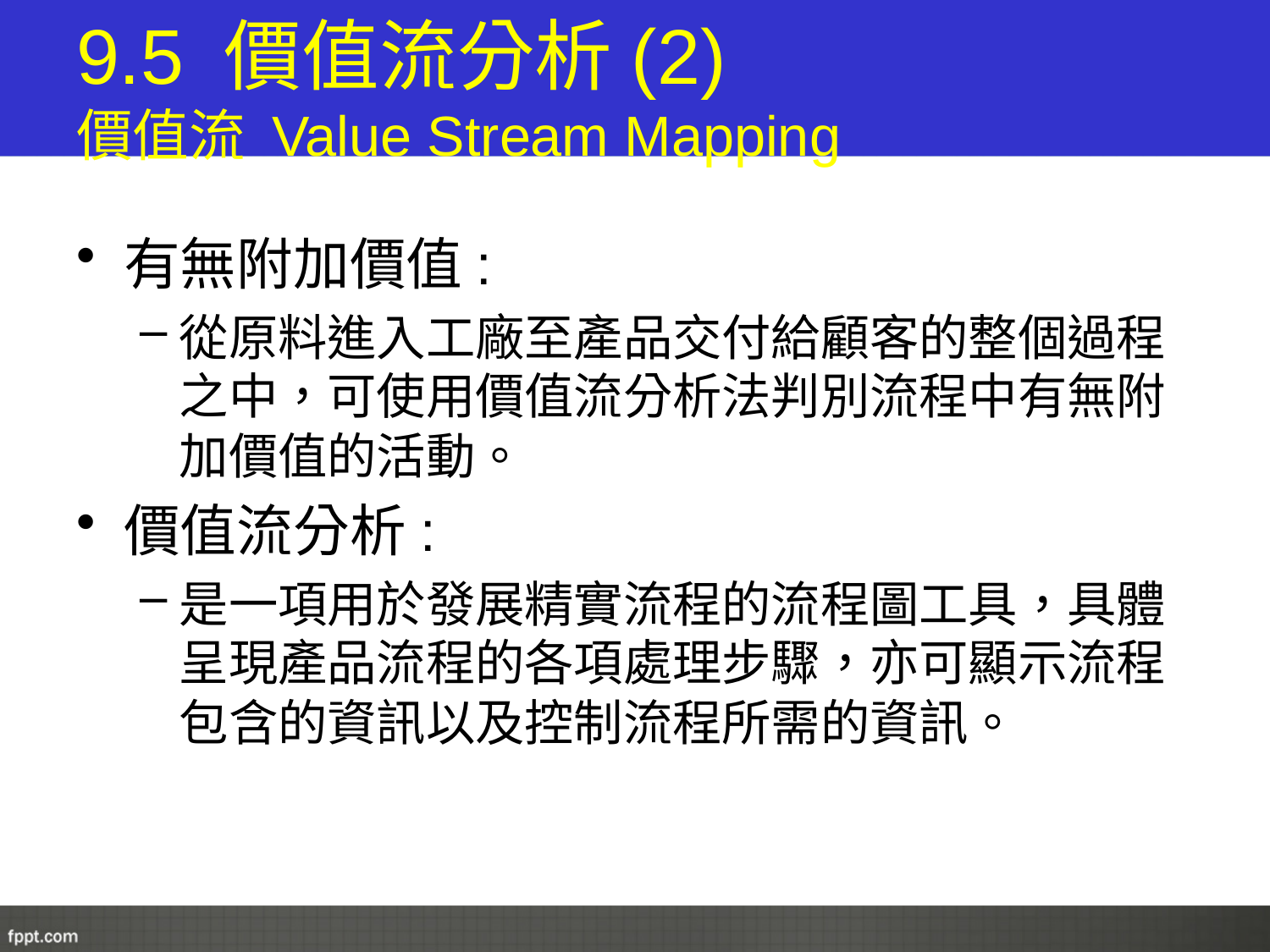

# 9.5 價值流分析(2) 價值流 Value Stream Mapping
有無附加價值:
從原料進入工廠至產品交付給顧客的整個過程之中，可使用價值流分析法判別流程中有無附加價值的活動。
價值流分析:
是一項用於發展精實流程的流程圖工具，具體呈現產品流程的各項處理步驟，亦可顯示流程包含的資訊以及控制流程所需的資訊。